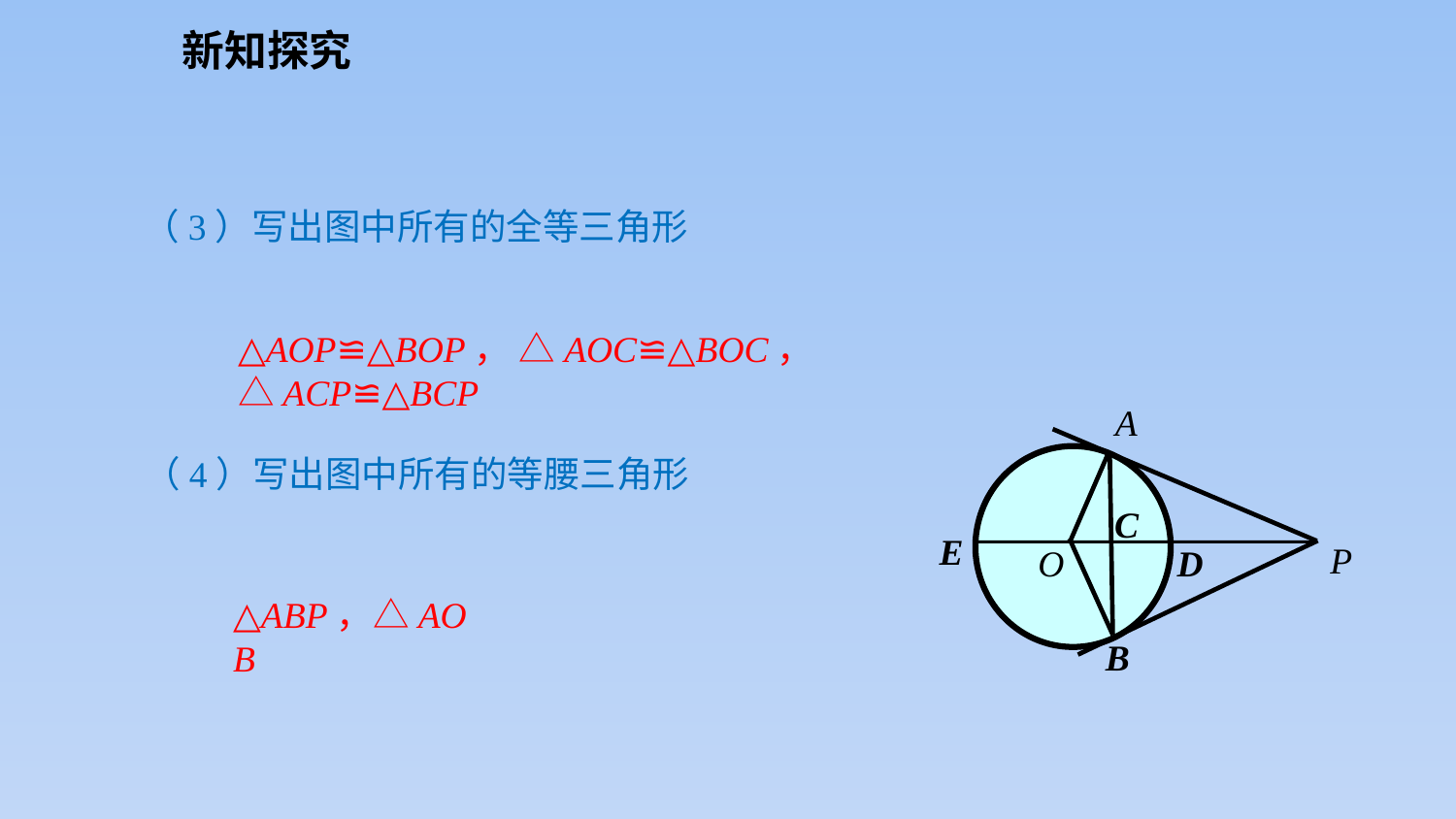

新知探究
（3）写出图中所有的全等三角形
△AOP≌△BOP， △AOC≌△BOC， △ACP≌△BCP
A

（4）写出图中所有的等腰三角形

C
E
P
O
D

△ABP，△AOB
B